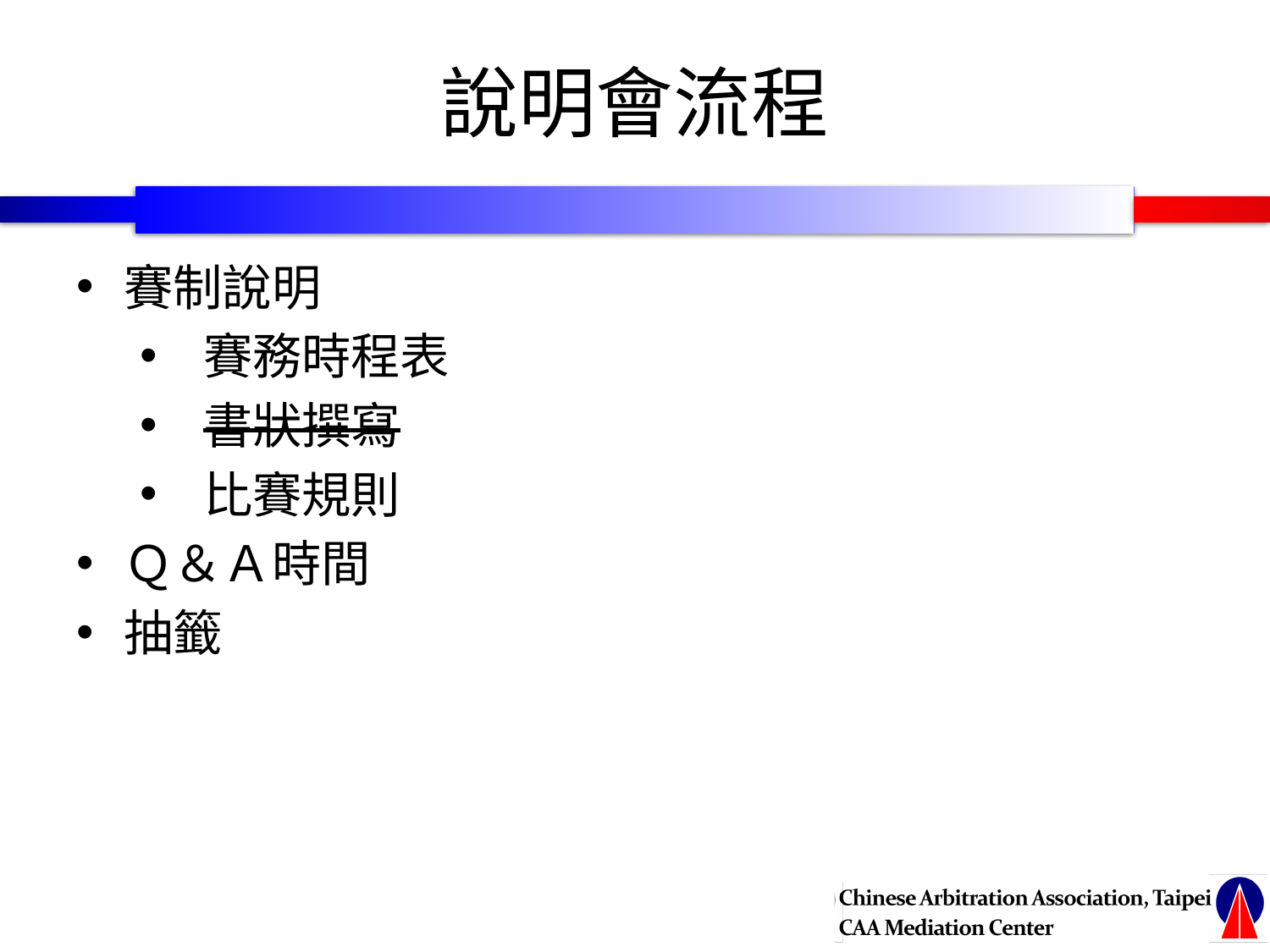

# 說明會流程
賽制說明
賽務時程表
書狀撰寫
比賽規則
Ｑ＆Ａ時間
抽籤